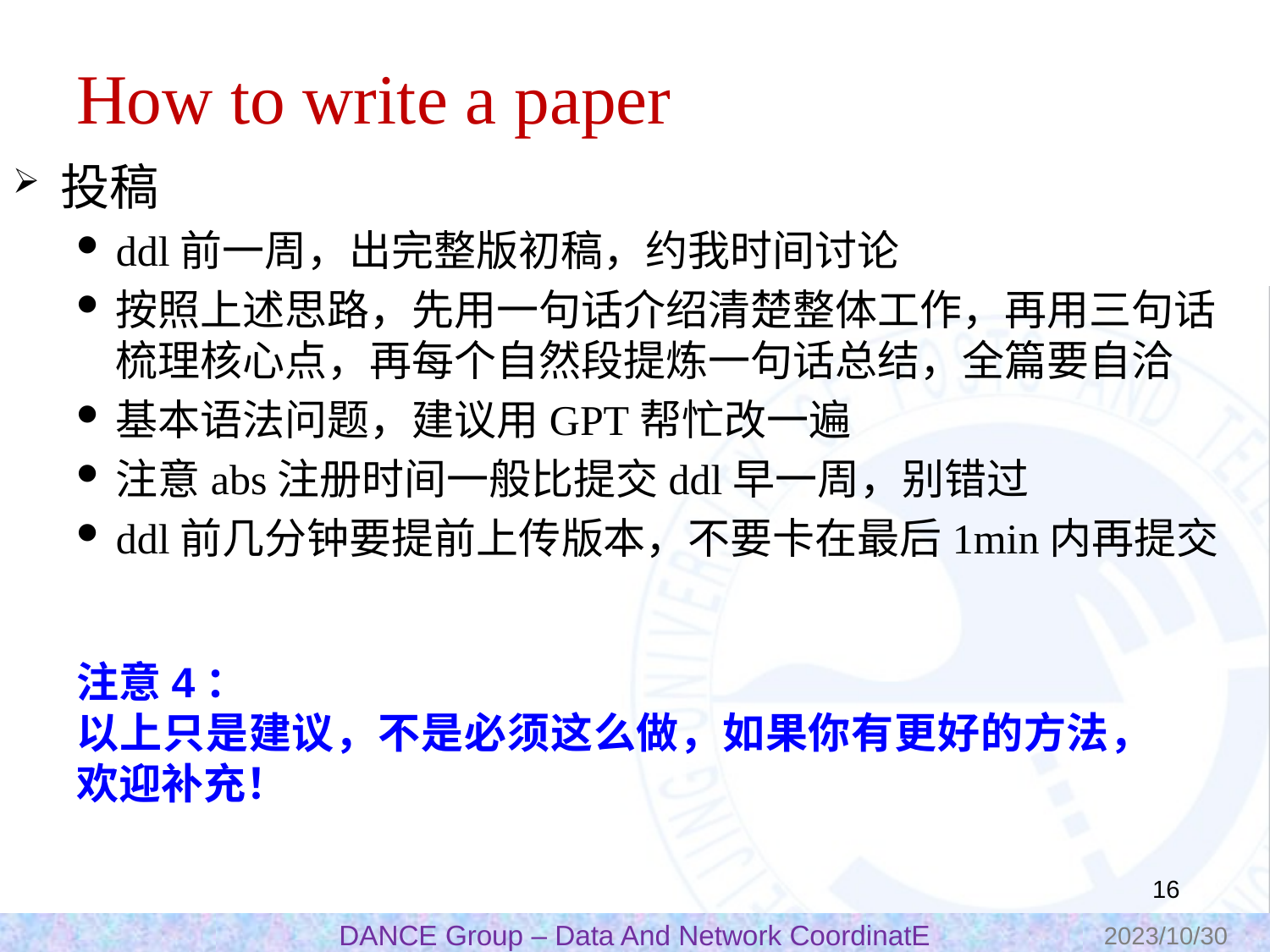

# How to write a paper
投稿
ddl前一周，出完整版初稿，约我时间讨论
按照上述思路，先用一句话介绍清楚整体工作，再用三句话梳理核心点，再每个自然段提炼一句话总结，全篇要自洽
基本语法问题，建议用GPT帮忙改一遍
注意abs注册时间一般比提交ddl早一周，别错过
ddl前几分钟要提前上传版本，不要卡在最后1min内再提交

注意4：
以上只是建议，不是必须这么做，如果你有更好的方法，欢迎补充！
16
2023/10/30